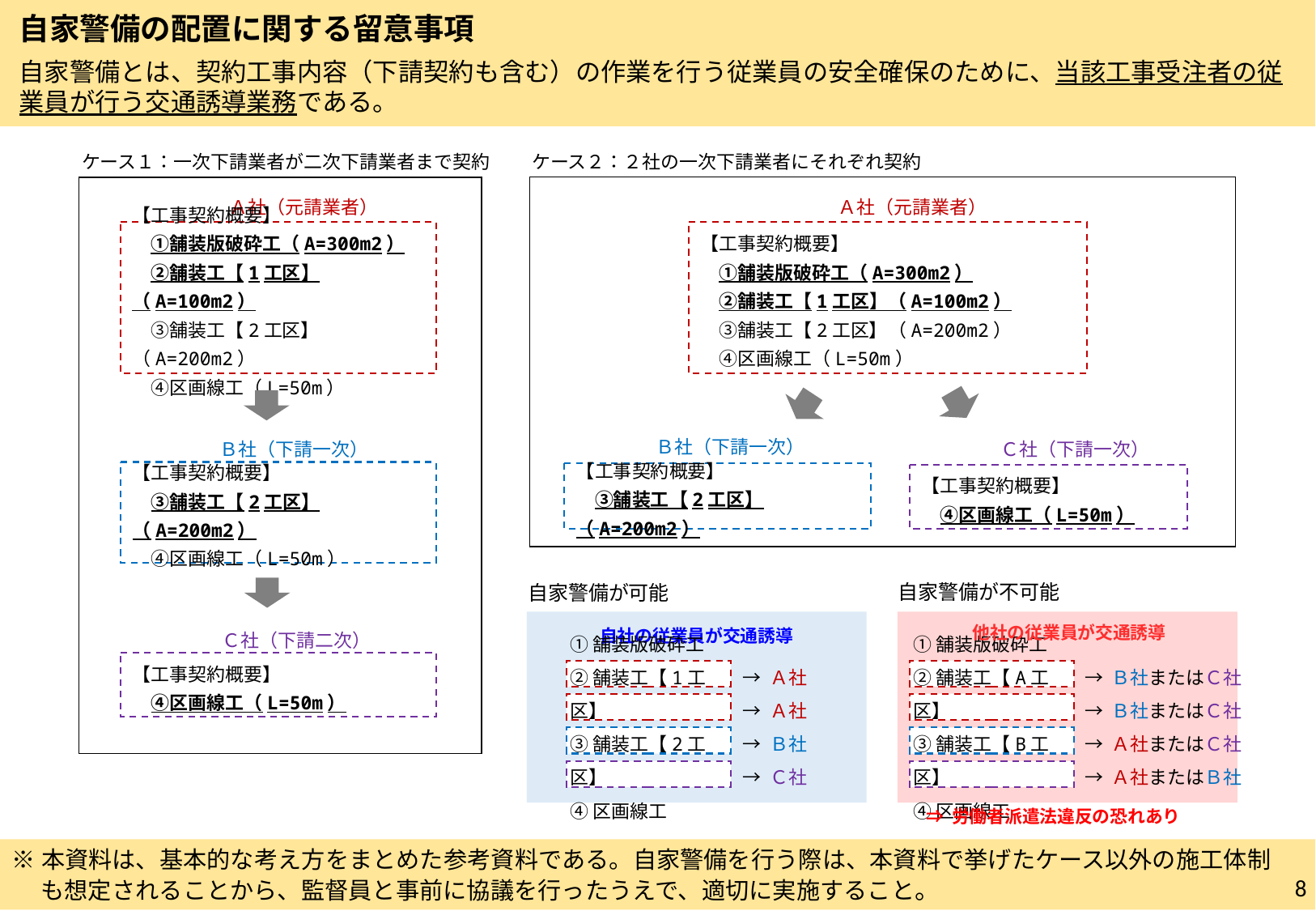

自家警備の配置に関する留意事項

自家警備とは、契約工事内容（下請契約も含む）の作業を行う従業員の安全確保のために、当該工事受注者の従業員が行う交通誘導業務である。
ケース２：２社の一次下請業者にそれぞれ契約
ケース１：一次下請業者が二次下請業者まで契約

Ａ社（元請業者）
Ａ社（元請業者）
【工事契約概要】
　①舗装版破砕工（A=300m2）
　②舗装工【1工区】（A=100m2）
　③舗装工【2工区】（A=200m2）
　④区画線工（L=50m）
【工事契約概要】
　①舗装版破砕工（A=300m2）
　②舗装工【1工区】（A=100m2）
　③舗装工【2工区】（A=200m2）
　④区画線工（L=50m）

Ｂ社（下請一次）
Ｂ社（下請一次）
Ｃ社（下請一次）
【工事契約概要】
　③舗装工【2工区】（A=200m2）
　④区画線工（L=50m）
【工事契約概要】
　③舗装工【2工区】（A=200m2）
【工事契約概要】
　④区画線工（L=50m）
自家警備が不可能
自家警備が可能

他社の従業員が交通誘導
自社の従業員が交通誘導
Ｃ社（下請二次）
→ Ａ社
→ Ａ社
→ Ｂ社
→ Ｃ社
【工事契約概要】
　④区画線工（L=50m）
①舗装版破砕工
②舗装工【A工区】
③舗装工【B工区】
④区画線工

→ Ｂ社またはＣ社
→ Ｂ社またはＣ社
→ Ａ社またはＣ社
→ Ａ社またはＢ社
①舗装版破砕工
②舗装工【1工区】
③舗装工【2工区】
④区画線工

⇒ 労働者派遣法違反の恐れあり
※本資料は、基本的な考え方をまとめた参考資料である。自家警備を行う際は、本資料で挙げたケース以外の施工体制
　 も想定されることから、監督員と事前に協議を行ったうえで、適切に実施すること。
8